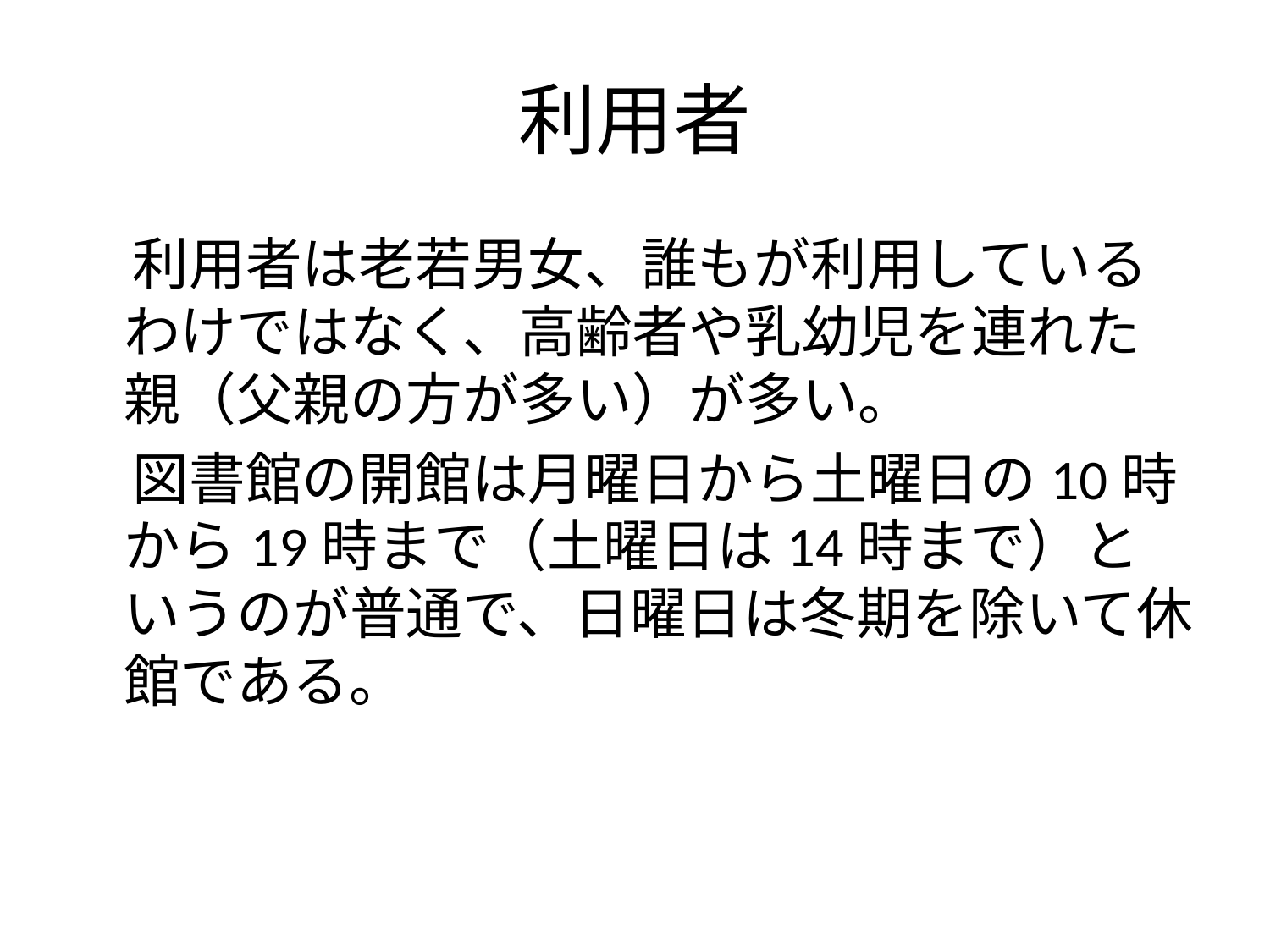

# 利用者
　利用者は老若男女、誰もが利用しているわけではなく、高齢者や乳幼児を連れた親（父親の方が多い）が多い。
　図書館の開館は月曜日から土曜日の10時から19時まで（土曜日は14時まで）というのが普通で、日曜日は冬期を除いて休館である。